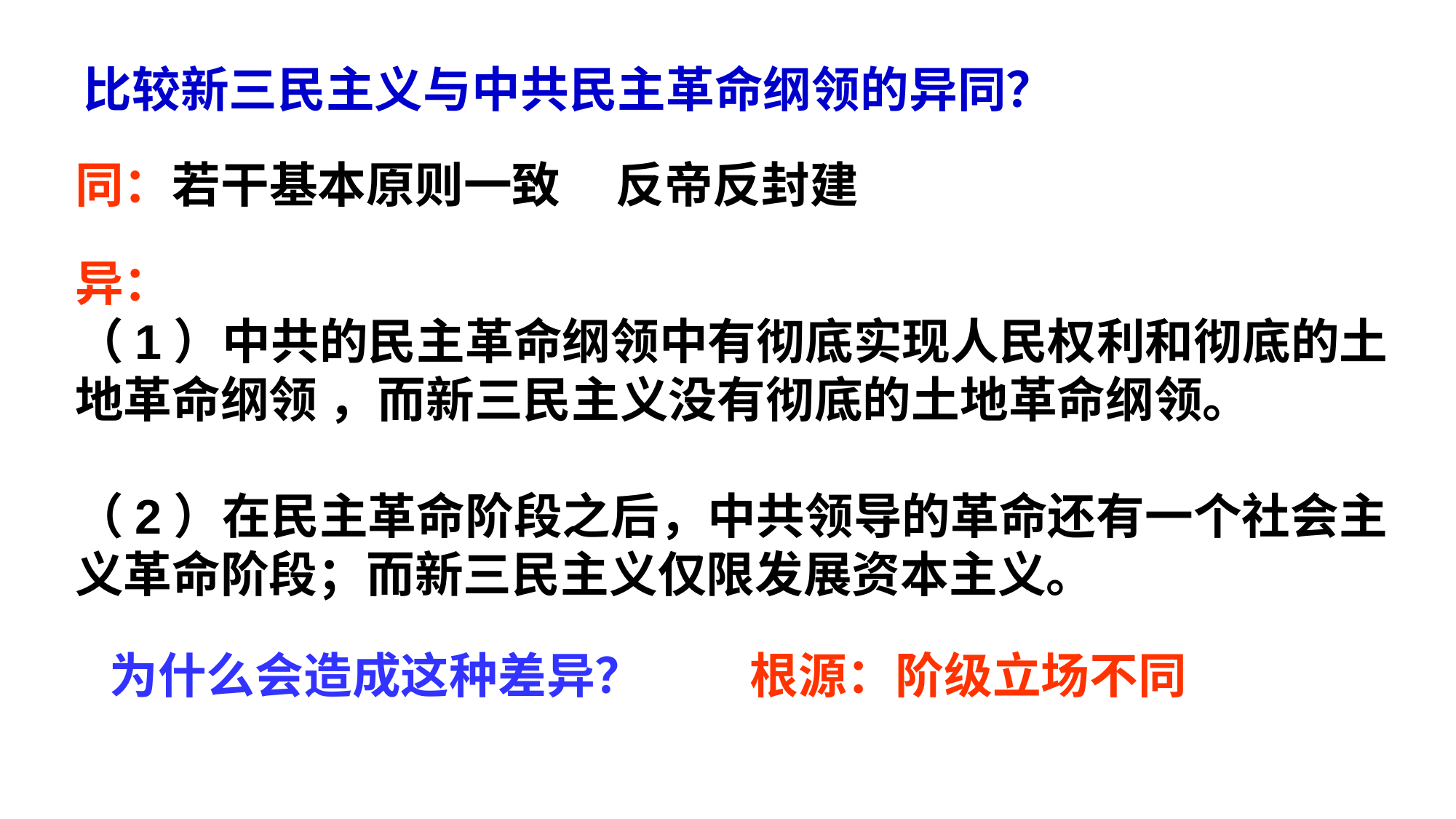

比较新三民主义与中共民主革命纲领的异同？
同：若干基本原则一致     反帝反封建
异：
（1）中共的民主革命纲领中有彻底实现人民权利和彻底的土地革命纲领 ，而新三民主义没有彻底的土地革命纲领。

（2）在民主革命阶段之后，中共领导的革命还有一个社会主义革命阶段；而新三民主义仅限发展资本主义。

为什么会造成这种差异？
根源：阶级立场不同